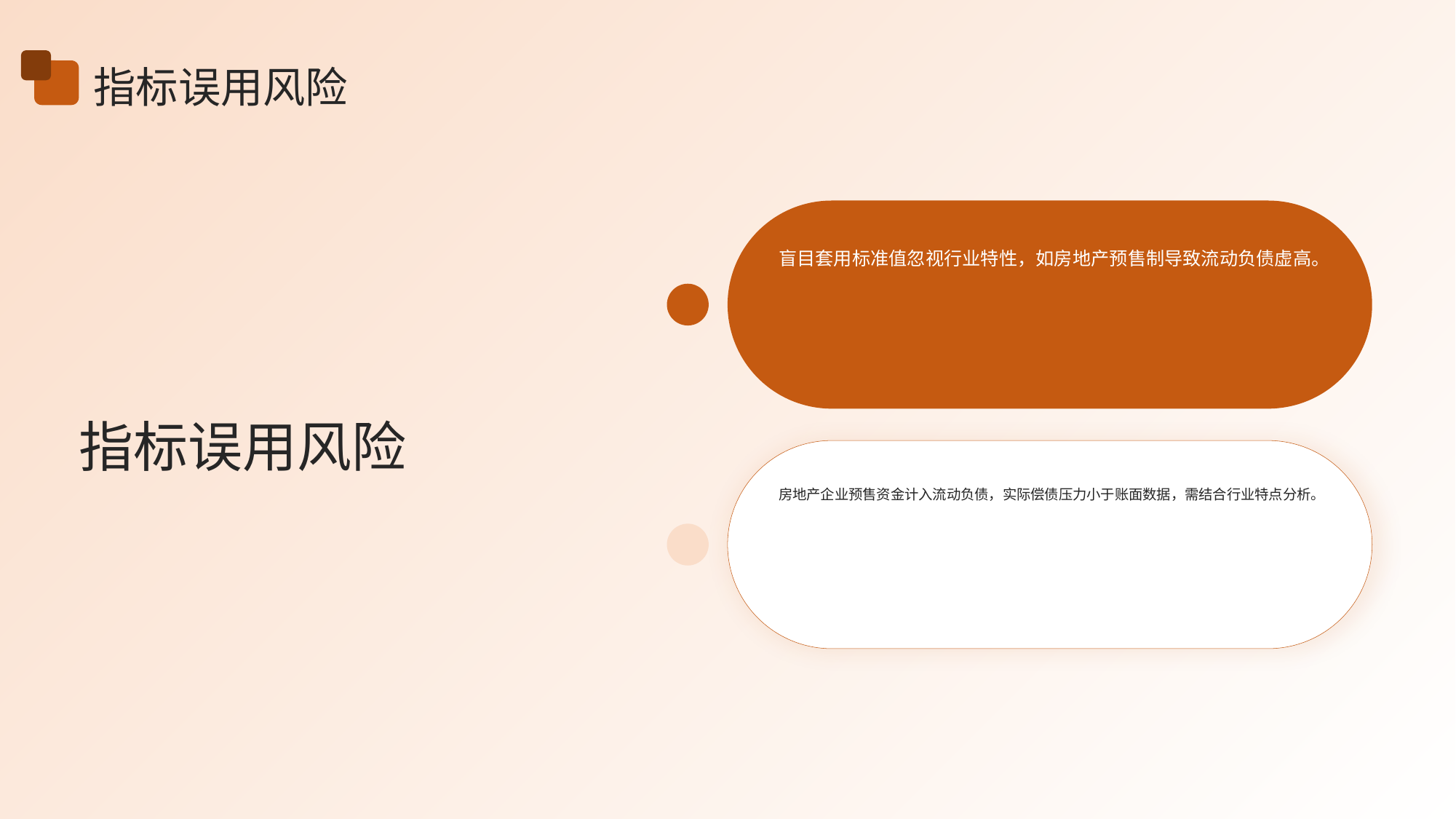

指标误用风险

盲目套用标准值忽视行业特性，如房地产预售制导致流动负债虚高。
指标误用风险

房地产企业预售资金计入流动负债，实际偿债压力小于账面数据，需结合行业特点分析。